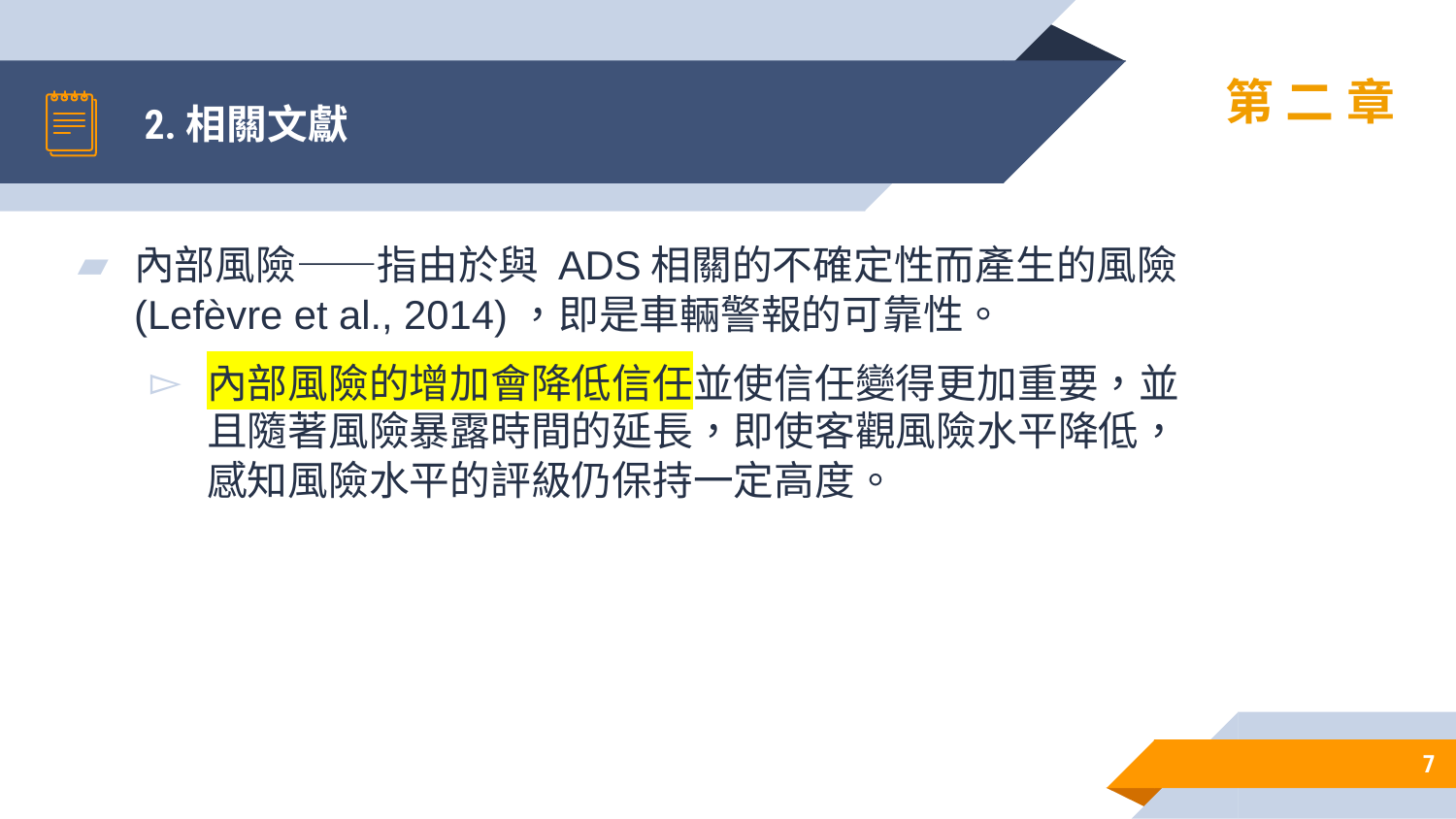

# 2.相關文獻
第二章

內部風險——指由於與 ADS相關的不確定性而產生的風險(Lefèvre et al., 2014)，即是車輛警報的可靠性。
內部風險的增加會降低信任並使信任變得更加重要，並且隨著風險暴露時間的延長，即使客觀風險水平降低，感知風險水平的評級仍保持一定高度。

7